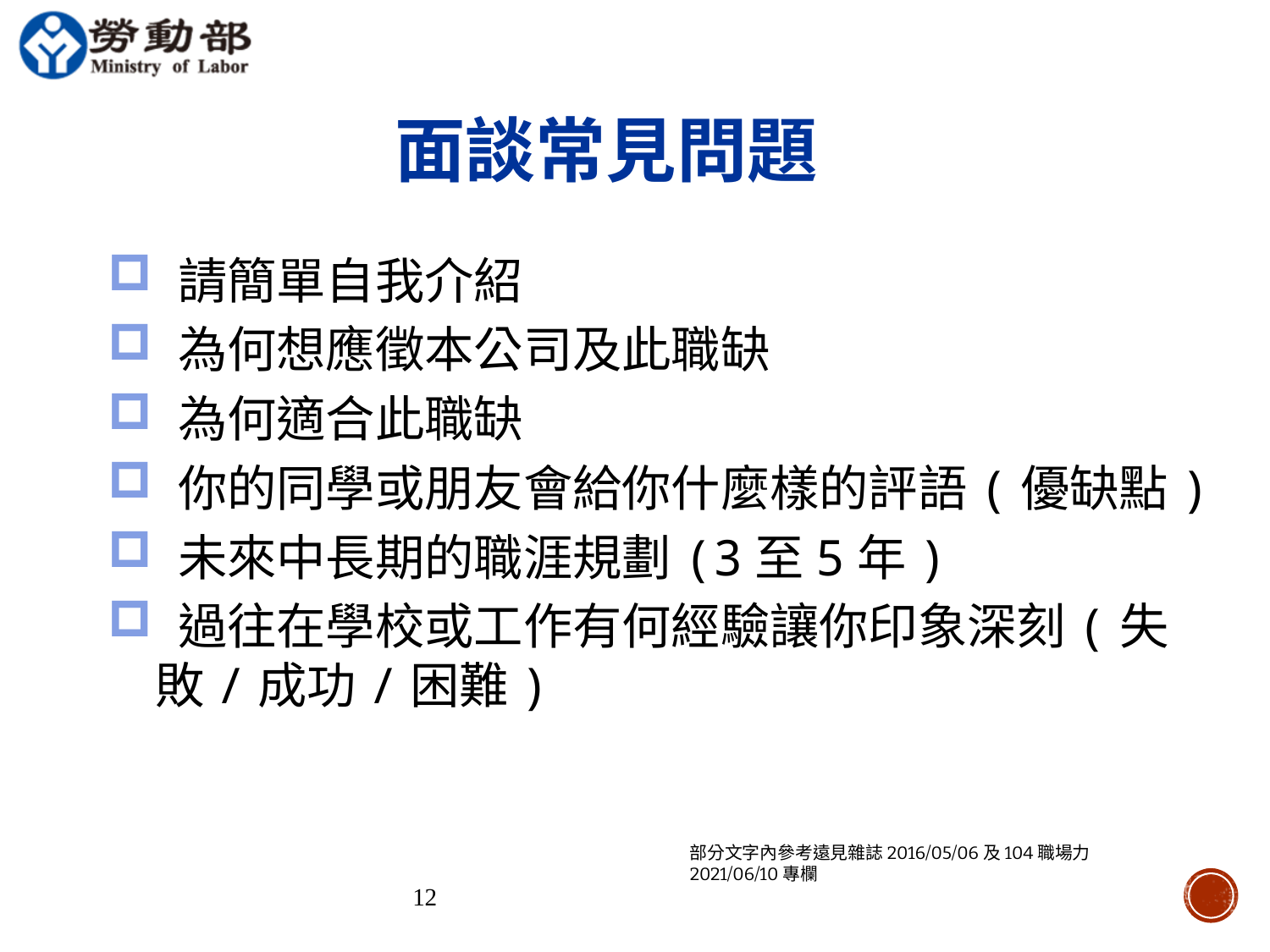

面談常見問題
 請簡單自我介紹
 為何想應徵本公司及此職缺
 為何適合此職缺
 你的同學或朋友會給你什麼樣的評語(優缺點)
 未來中長期的職涯規劃(3至5年)
 過往在學校或工作有何經驗讓你印象深刻(失    敗/成功/困難)
部分文字內參考遠見雜誌2016/05/06及104職場力2021/06/10專欄
12